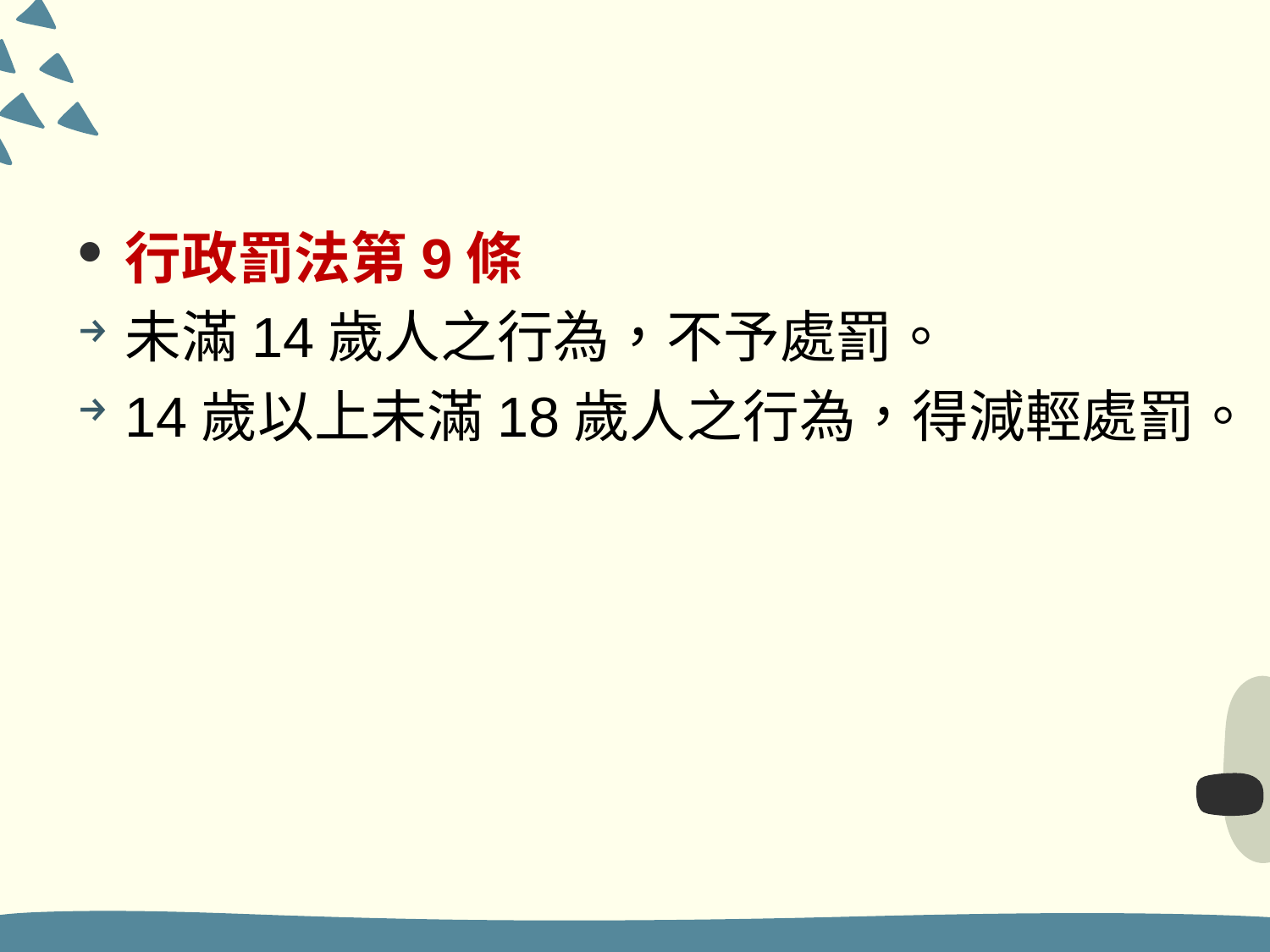

行政罰法第9條
未滿14歲人之行為，不予處罰。
14歲以上未滿18歲人之行為，得減輕處罰。